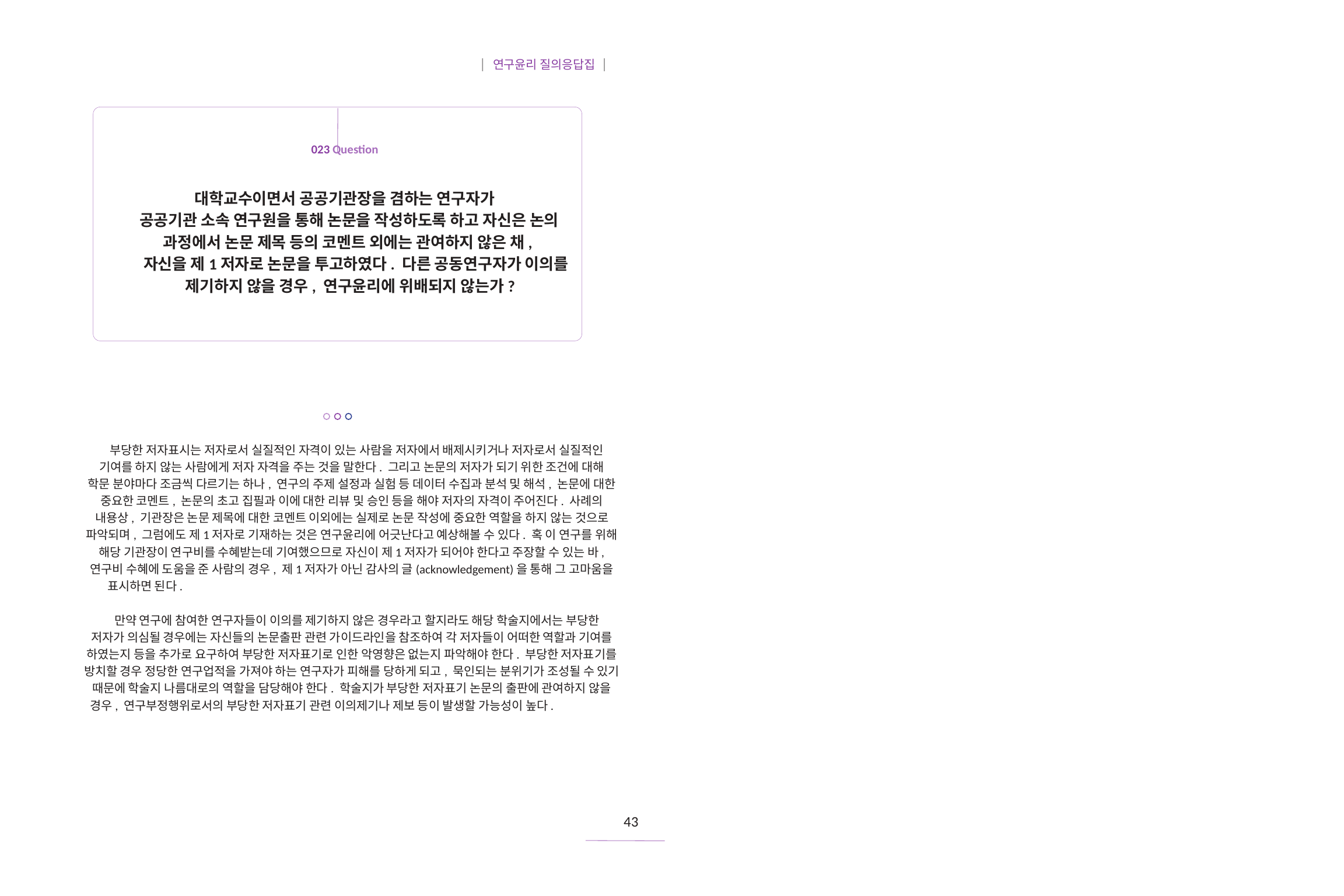

| 연구윤리 질의응답집 |

023 Question

대학교수이면서 공공기관장을 겸하는 연구자가
공공기관 소속 연구원을 통해 논문을 작성하도록 하고 자신은 논의
과정에서 논문 제목 등의 코멘트 외에는 관여하지 않은 채,
자신을 제1저자로 논문을 투고하였다. 다른 공동연구자가 이의를
제기하지 않을 경우, 연구윤리에 위배되지 않는가?

부당한 저자표시는 저자로서 실질적인 자격이 있는 사람을 저자에서 배제시키거나 저자로서 실질적인
기여를 하지 않는 사람에게 저자 자격을 주는 것을 말한다. 그리고 논문의 저자가 되기 위한 조건에 대해
학문 분야마다 조금씩 다르기는 하나, 연구의 주제 설정과 실험 등 데이터 수집과 분석 및 해석, 논문에 대한
중요한 코멘트, 논문의 초고 집필과 이에 대한 리뷰 및 승인 등을 해야 저자의 자격이 주어진다. 사례의
내용상, 기관장은 논문 제목에 대한 코멘트 이외에는 실제로 논문 작성에 중요한 역할을 하지 않는 것으로
파악되며, 그럼에도 제1저자로 기재하는 것은 연구윤리에 어긋난다고 예상해볼 수 있다. 혹 이 연구를 위해
해당 기관장이 연구비를 수혜받는데 기여했으므로 자신이 제1저자가 되어야 한다고 주장할 수 있는 바,
연구비 수혜에 도움을 준 사람의 경우, 제1저자가 아닌 감사의 글(acknowledgement)을 통해 그 고마움을
표시하면 된다.
만약 연구에 참여한 연구자들이 이의를 제기하지 않은 경우라고 할지라도 해당 학술지에서는 부당한
저자가 의심될 경우에는 자신들의 논문출판 관련 가이드라인을 참조하여 각 저자들이 어떠한 역할과 기여를
하였는지 등을 추가로 요구하여 부당한 저자표기로 인한 악영향은 없는지 파악해야 한다. 부당한 저자표기를
방치할 경우 정당한 연구업적을 가져야 하는 연구자가 피해를 당하게 되고, 묵인되는 분위기가 조성될 수 있기
때문에 학술지 나름대로의 역할을 담당해야 한다. 학술지가 부당한 저자표기 논문의 출판에 관여하지 않을
경우, 연구부정행위로서의 부당한 저자표기 관련 이의제기나 제보 등이 발생할 가능성이 높다.
43